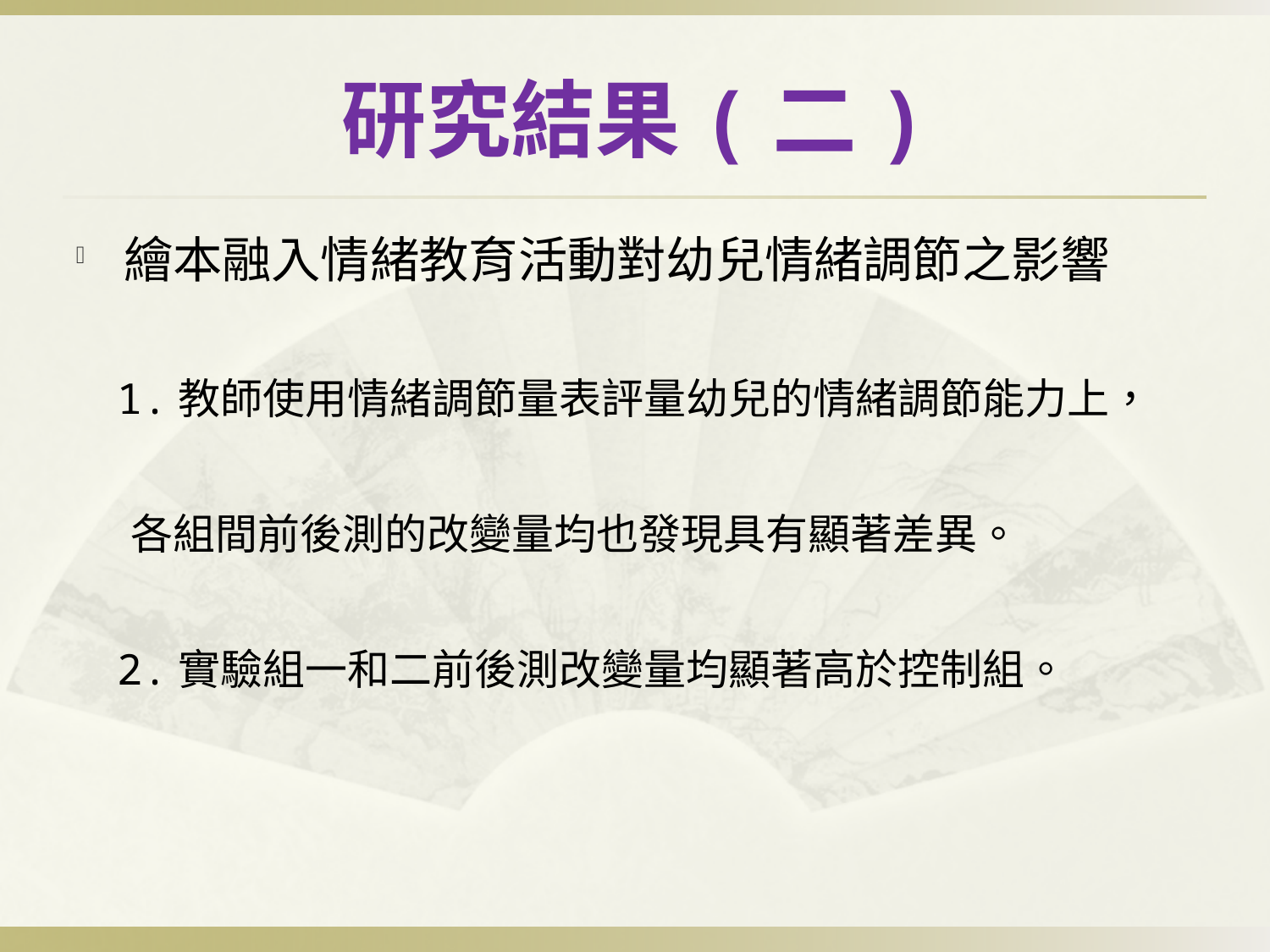

# 研究結果(二)
繪本融入情緒教育活動對幼兒情緒調節之影響
 1.教師使用情緒調節量表評量幼兒的情緒調節能力上，
   各組間前後測的改變量均也發現具有顯著差異。
 2.實驗組一和二前後測改變量均顯著高於控制組。